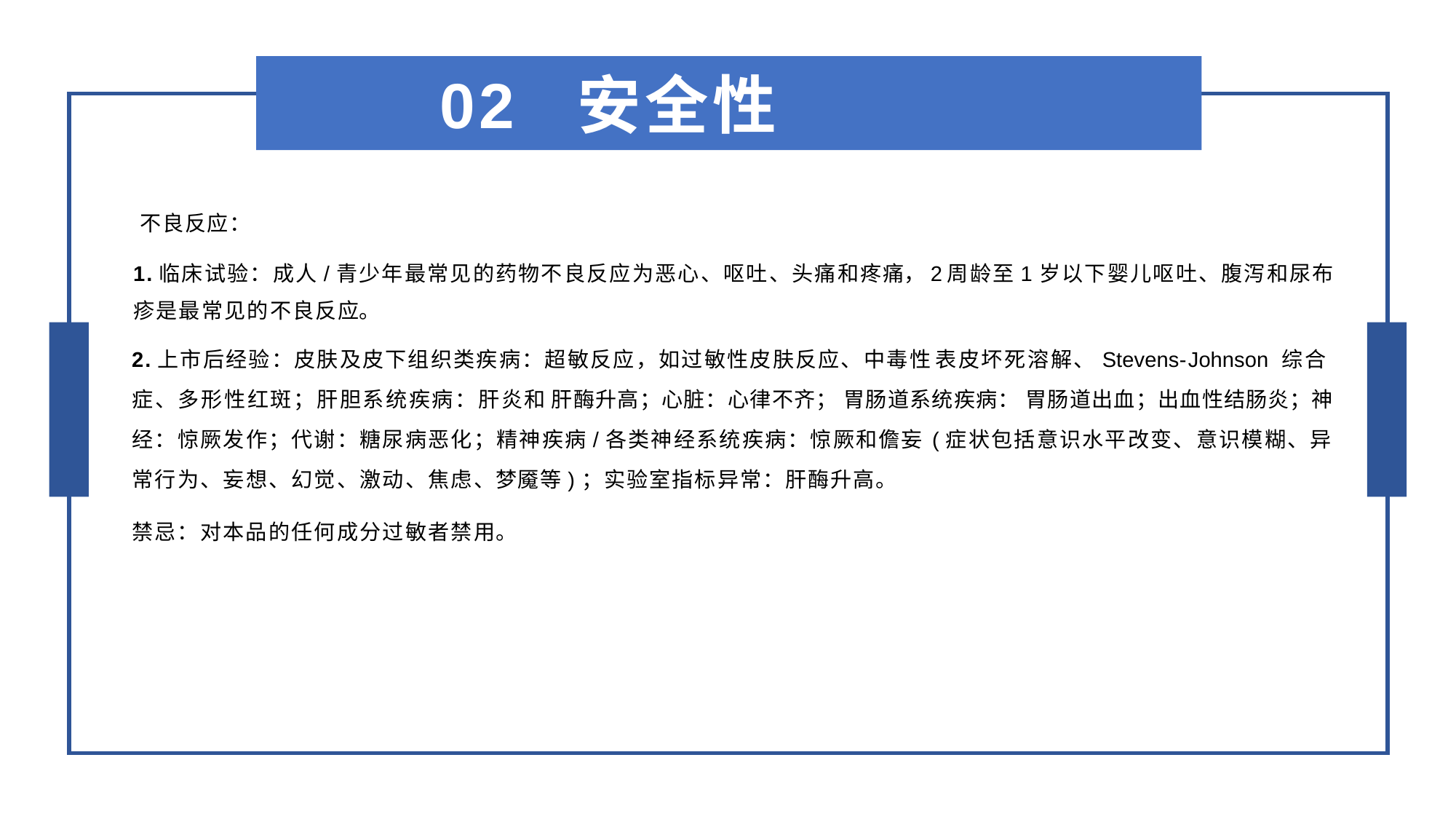

02  安全性

不良反应：
1.临床试验：成人/青少年最常见的药物不良反应为恶心、呕吐、头痛和疼痛，2周龄至1岁以下婴儿呕吐、腹泻和尿布疹是最常见的不良反应。
2.上市后经验：皮肤及皮下组织类疾病：超敏反应，如过敏性皮肤反应、中毒性 表皮坏死溶解、Stevens-Johnson 综合症、多形性红斑；肝胆系统疾病：肝炎和 肝酶升高；心脏：心律不齐； 胃肠道系统疾病： 胃肠道出血；出血性结肠炎；神 经：惊厥发作；代谢：糖尿病恶化；精神疾病/各类神经系统疾病：惊厥和儋妄 (症状包括意识水平改变、意识模糊、异常行为、妄想、幻觉、激动、焦虑、梦魇等)；实验室指标异常：肝酶升高。

禁忌：对本品的任何成分过敏者禁用。